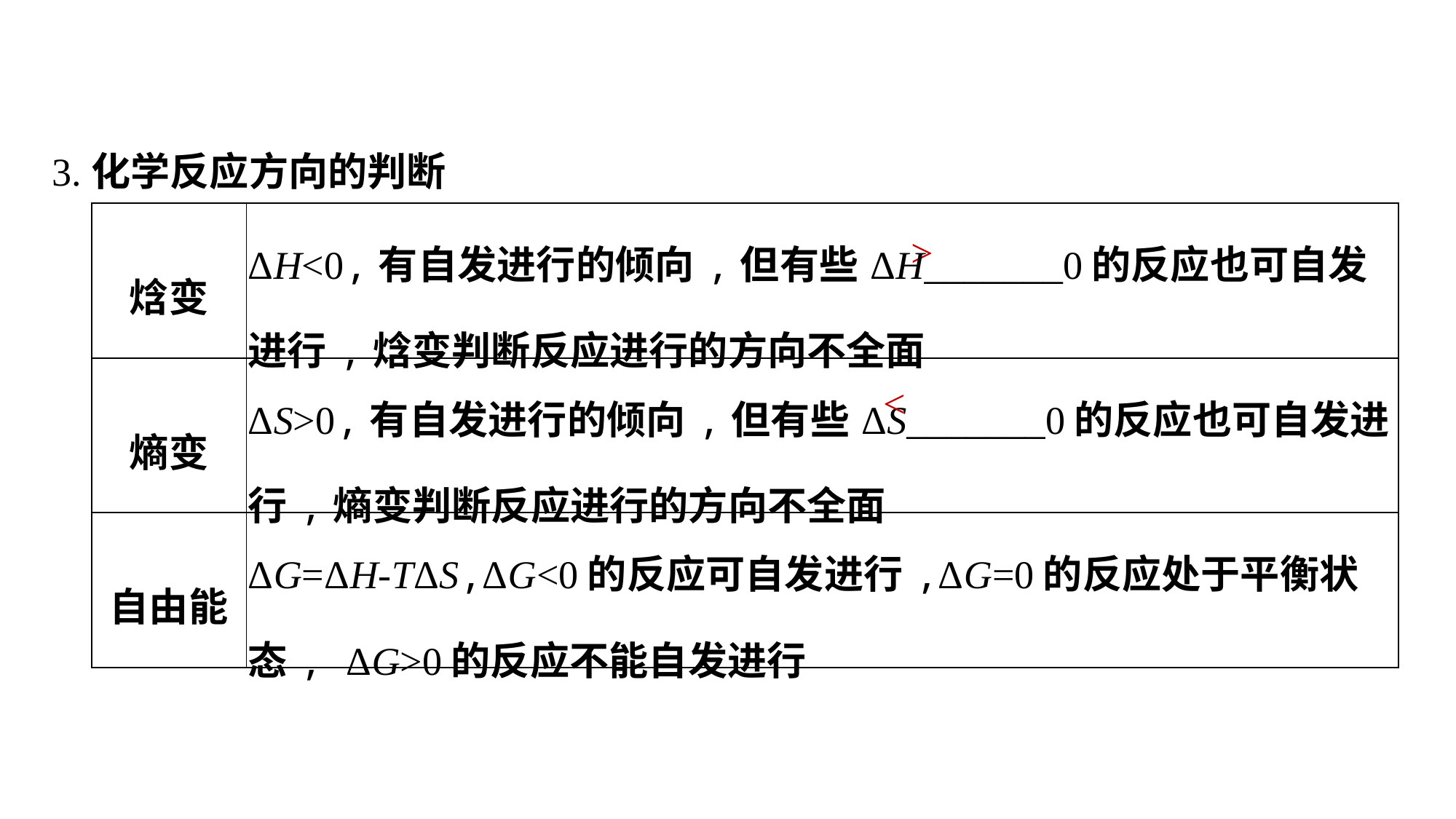

3.化学反应方向的判断
| 焓变 | ΔH<0,有自发进行的倾向,但有些ΔH\_\_\_\_\_\_\_0的反应也可自发进行,焓变判断反应进行的方向不全面 |
| --- | --- |
| 熵变 | ΔS>0,有自发进行的倾向,但有些ΔS\_\_\_\_\_\_\_0的反应也可自发进行,熵变判断反应进行的方向不全面 |
| 自由能 | ΔG=ΔH-TΔS,ΔG<0的反应可自发进行,ΔG=0的反应处于平衡状态, ΔG>0的反应不能自发进行 |
>
<